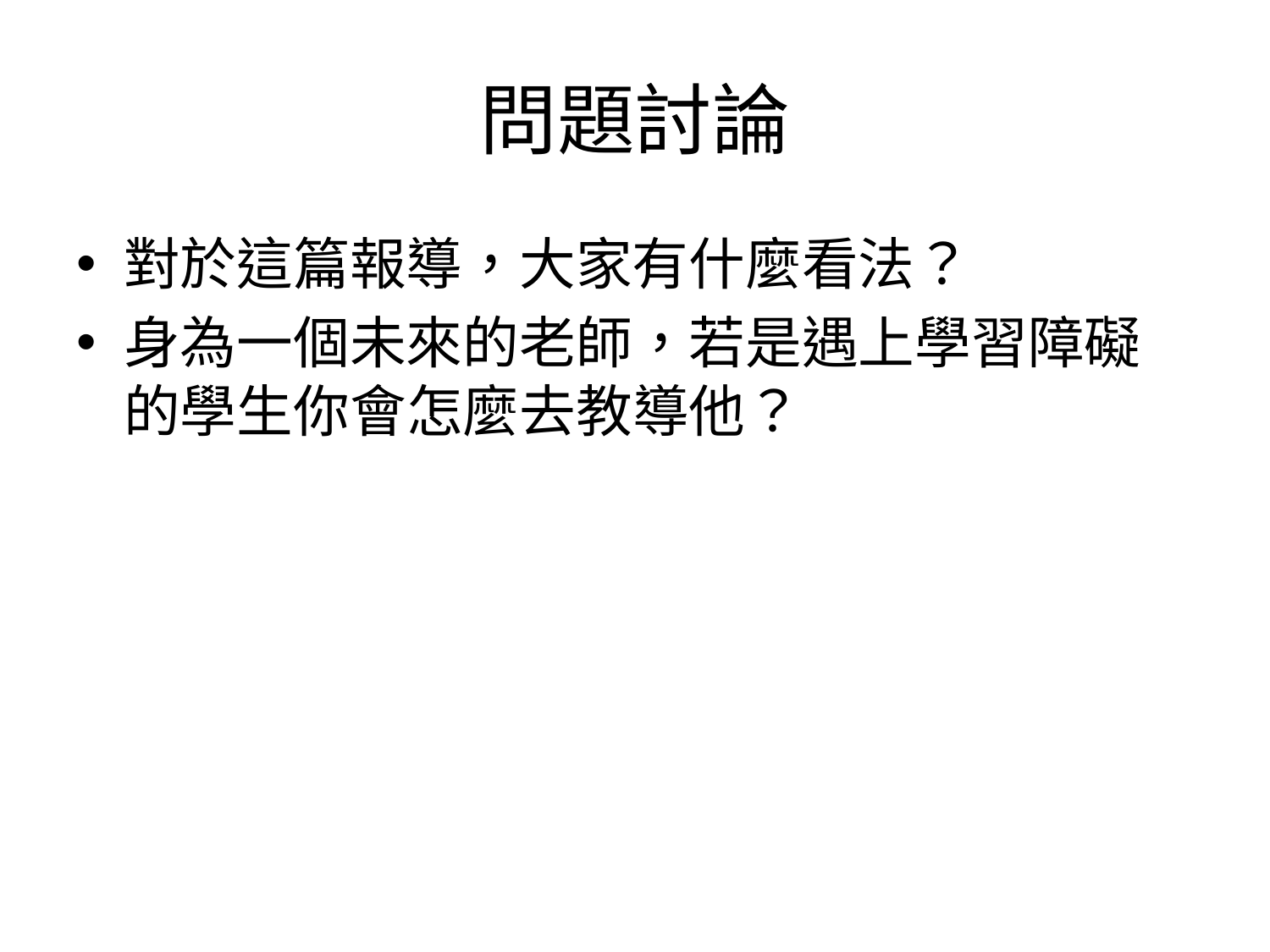

# 問題討論
對於這篇報導，大家有什麼看法？
身為一個未來的老師，若是遇上學習障礙的學生你會怎麼去教導他？